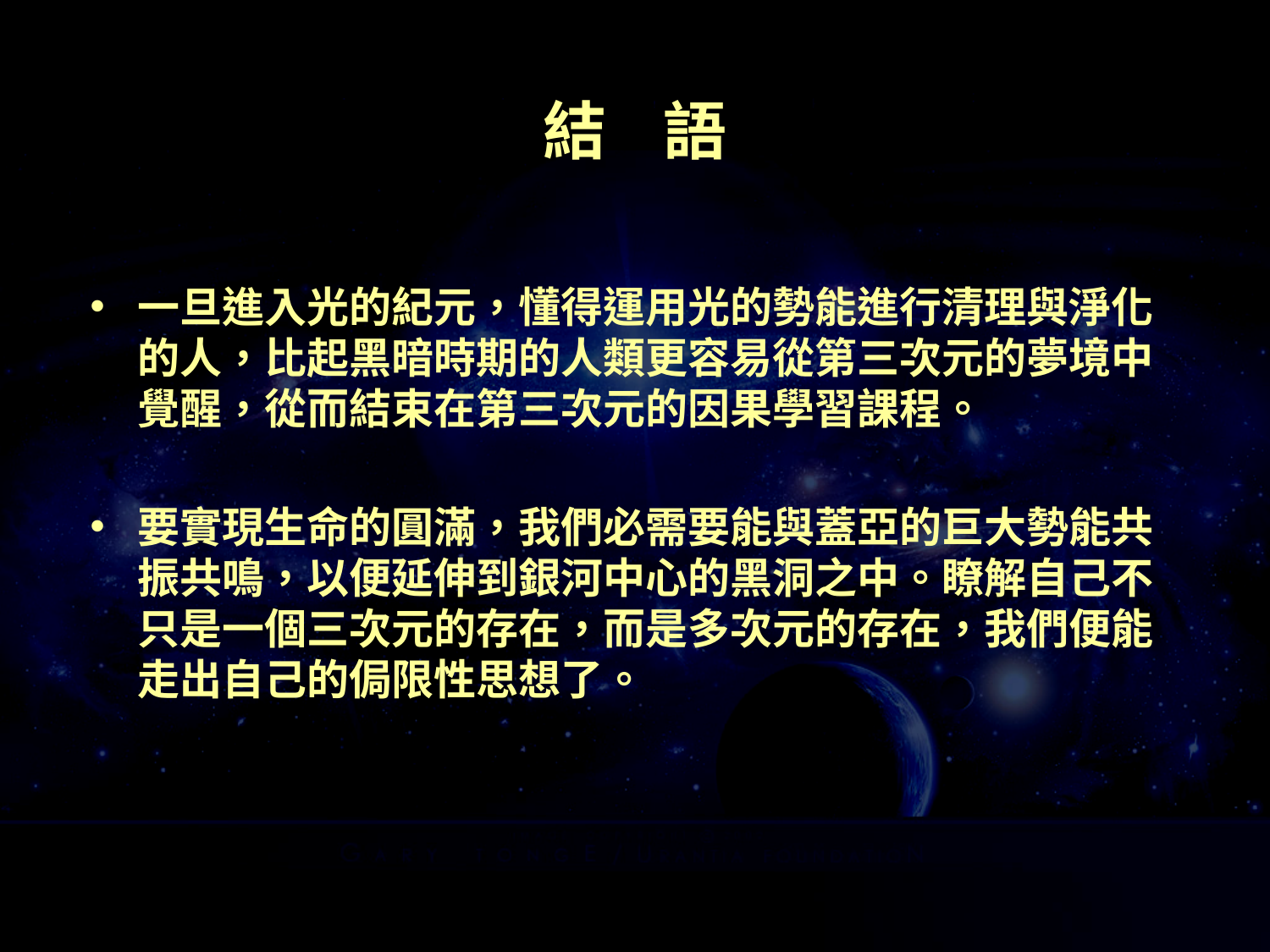

# 結    語
一旦進入光的紀元，懂得運用光的勢能進行清理與淨化的人，比起黑暗時期的人類更容易從第三次元的夢境中覺醒，從而結束在第三次元的因果學習課程。

要實現生命的圓滿，我們必需要能與蓋亞的巨大勢能共振共鳴，以便延伸到銀河中心的黑洞之中。瞭解自己不只是一個三次元的存在，而是多次元的存在，我們便能走出自己的侷限性思想了。